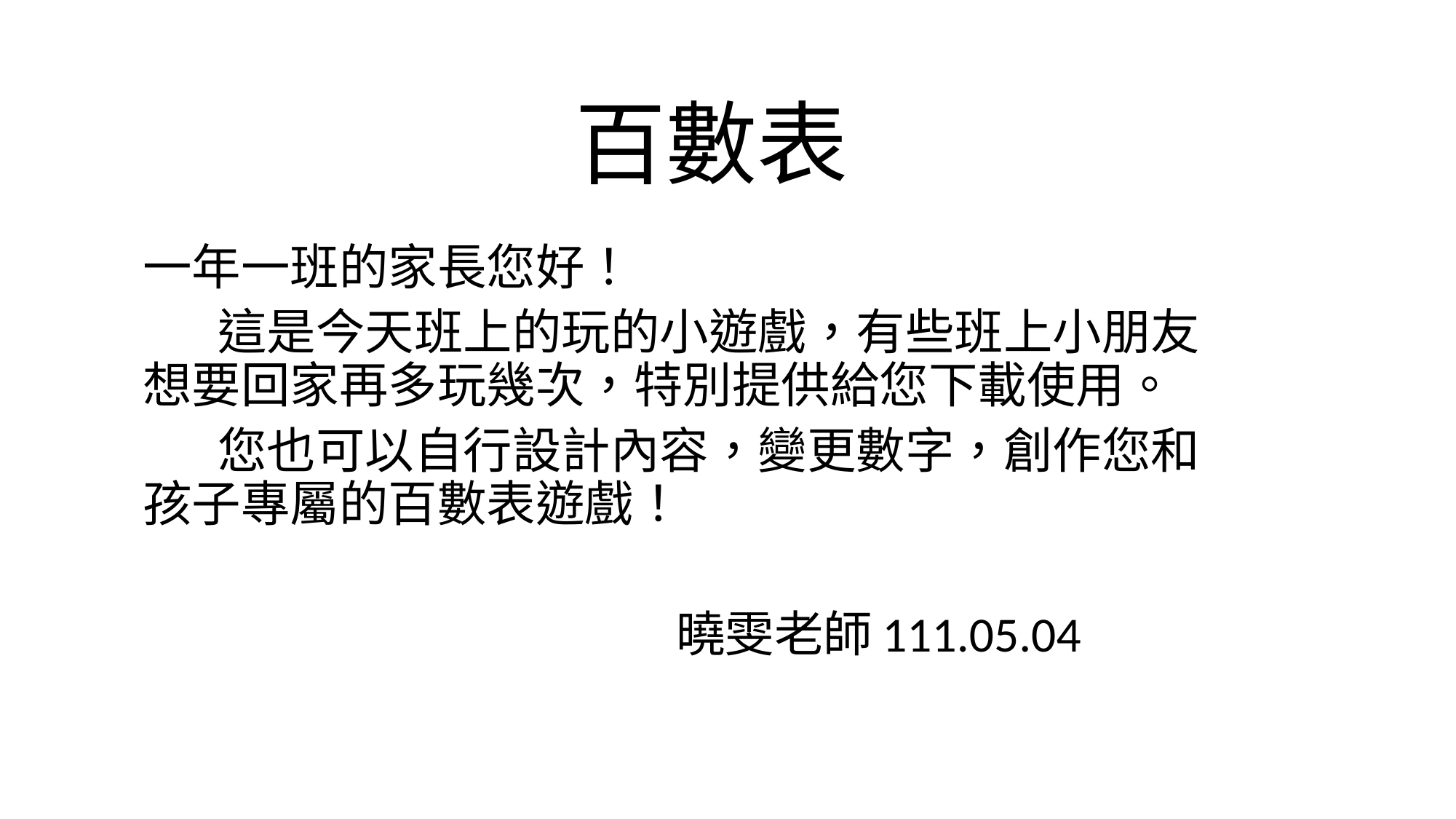

# 百數表
一年一班的家長您好！
      這是今天班上的玩的小遊戲，有些班上小朋友想要回家再多玩幾次，特別提供給您下載使用。
      您也可以自行設計內容，變更數字，創作您和孩子專屬的百數表遊戲！

                                                曉雯老師111.05.04